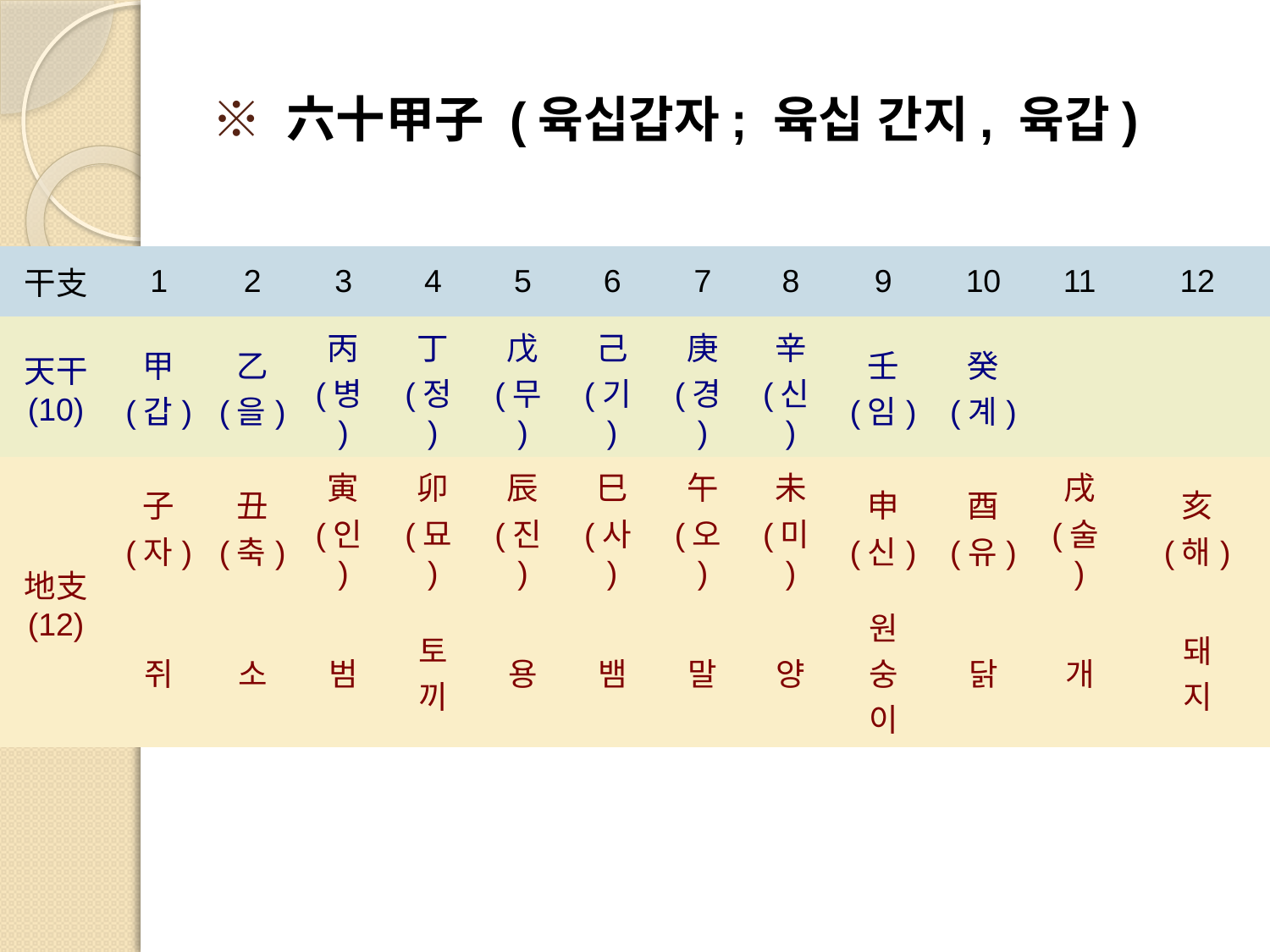

# ※ 六十甲子 (육십갑자; 육십 간지, 육갑)
| 干支 | 1 | 2 | 3 | 4 | 5 | 6 | 7 | 8 | 9 | 10 | 11 | 12 |
| --- | --- | --- | --- | --- | --- | --- | --- | --- | --- | --- | --- | --- |
| 天干 (10) | 甲 (갑) | 乙 (을) | 丙 (병) | 丁 (정) | 戊 (무) | 己 (기) | 庚 (경) | 辛 (신) | 壬 (임) | 癸 (계) |  |  |
| 地支 (12) | 子 (자) | 丑 (축) | 寅 (인) | 卯 (묘) | 辰 (진) | 巳 (사) | 午 (오) | 未 (미) | 申 (신) | 酉 (유) | 戌 (술) | 亥 (해) |
|  | 쥐 | 소 | 범 | 토 끼 | 용 | 뱀 | 말 | 양 | 원 숭 이 | 닭 | 개 | 돼 지 |